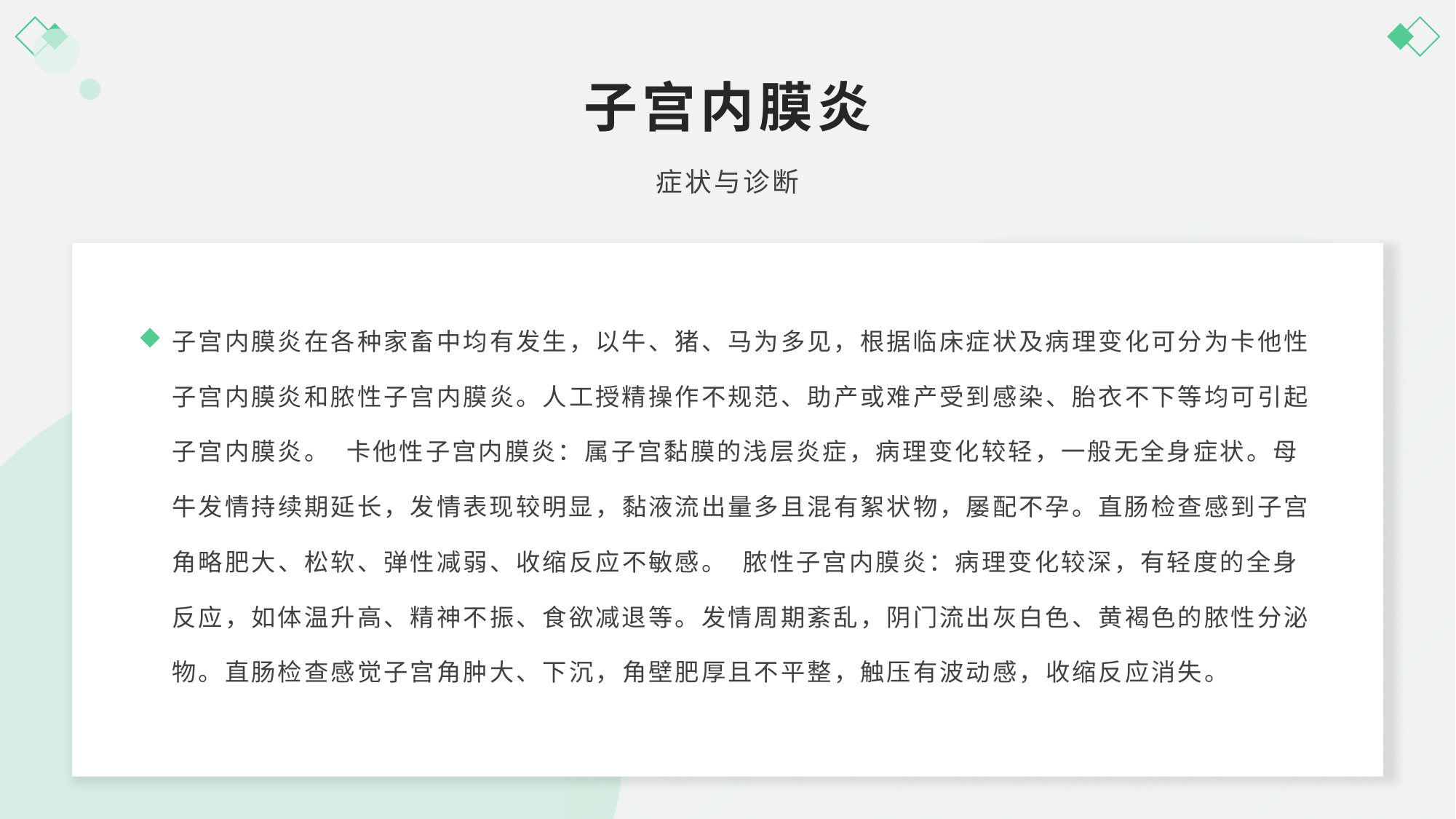

子宫内膜炎

症状与诊断

子宫内膜炎在各种家畜中均有发生，以牛、猪、马为多见，根据临床症状及病理变化可分为卡他性子宫内膜炎和脓性子宫内膜炎。人工授精操作不规范、助产或难产受到感染、胎衣不下等均可引起子宫内膜炎。  卡他性子宫内膜炎：属子宫黏膜的浅层炎症，病理变化较轻，一般无全身症状。母牛发情持续期延长，发情表现较明显，黏液流出量多且混有絮状物，屡配不孕。直肠检查感到子宫角略肥大、松软、弹性减弱、收缩反应不敏感。  脓性子宫内膜炎：病理变化较深，有轻度的全身反应，如体温升高、精神不振、食欲减退等。发情周期紊乱，阴门流出灰白色、黄褐色的脓性分泌物。直肠检查感觉子宫角肿大、下沉，角壁肥厚且不平整，触压有波动感，收缩反应消失。